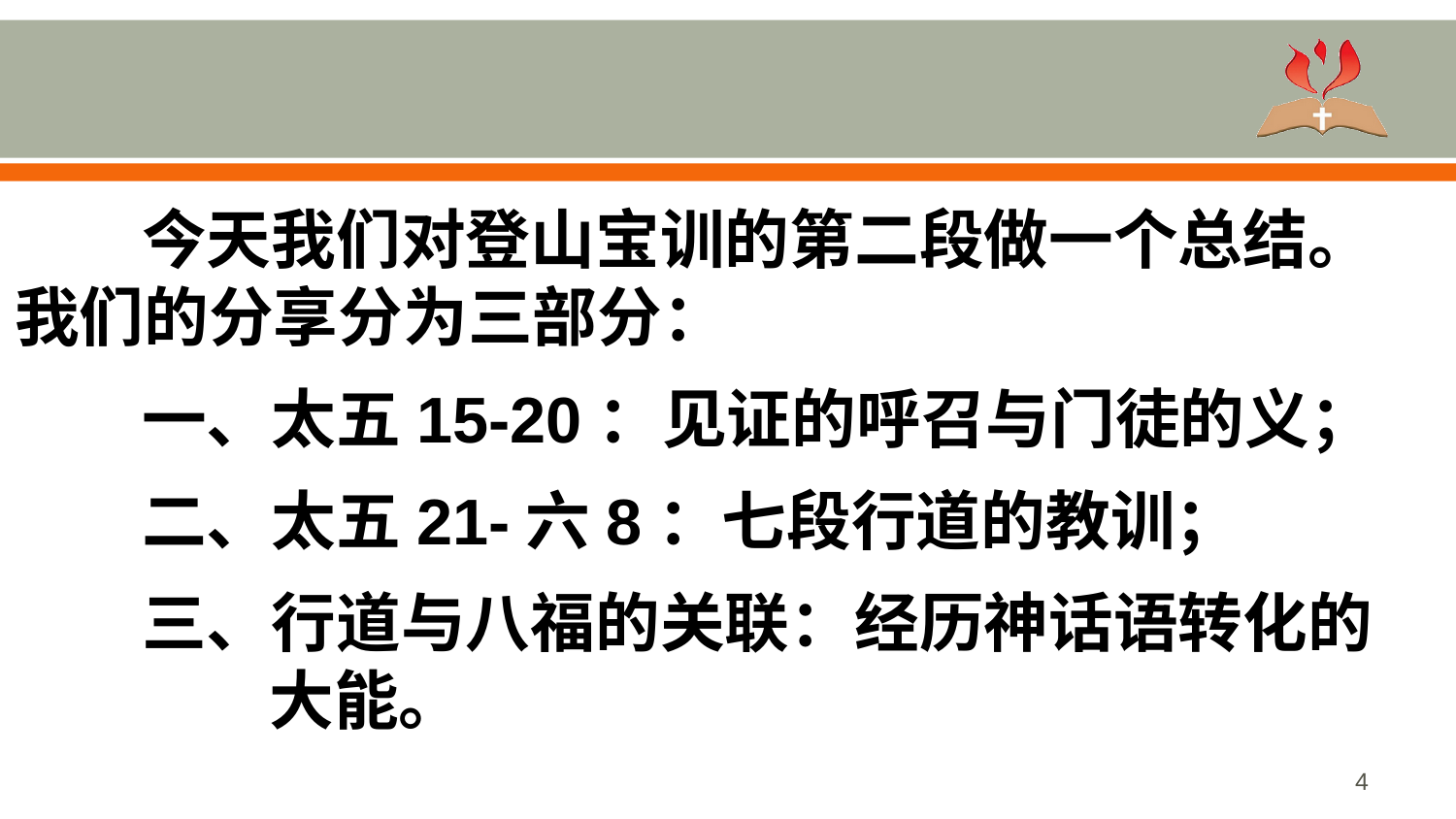

今天我们对登山宝训的第二段做一个总结。我们的分享分为三部分：
一、太五15-20：见证的呼召与门徒的义；
二、太五21-六8：七段行道的教训；
三、行道与八福的关联：经历神话语转化的大能。

4